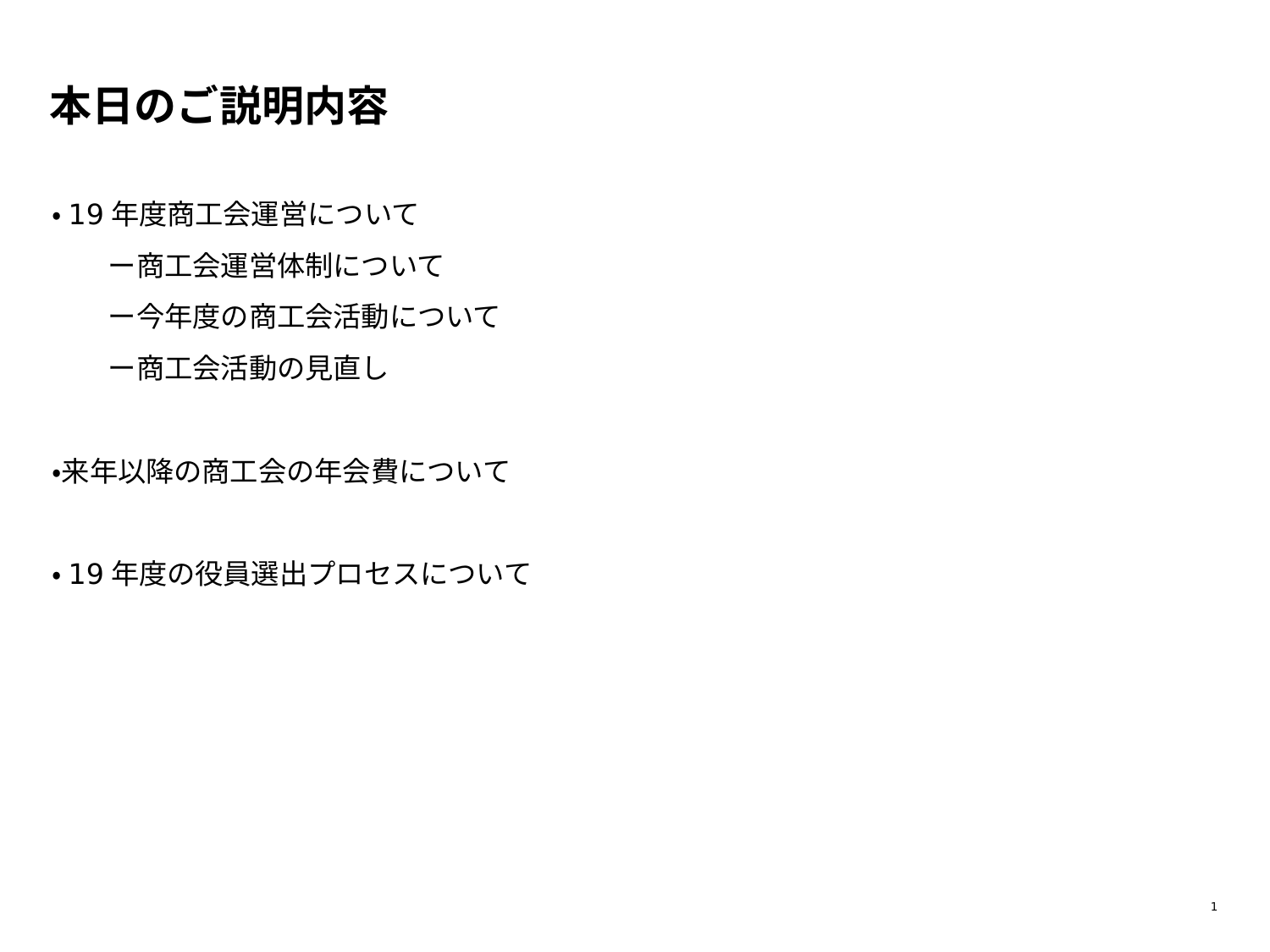

# 本日のご説明内容

・19年度商工会運営について
　　ー商工会運営体制について
　　ー今年度の商工会活動について
　　ー商工会活動の見直し

・来年以降の商工会の年会費について

・19年度の役員選出プロセスについて